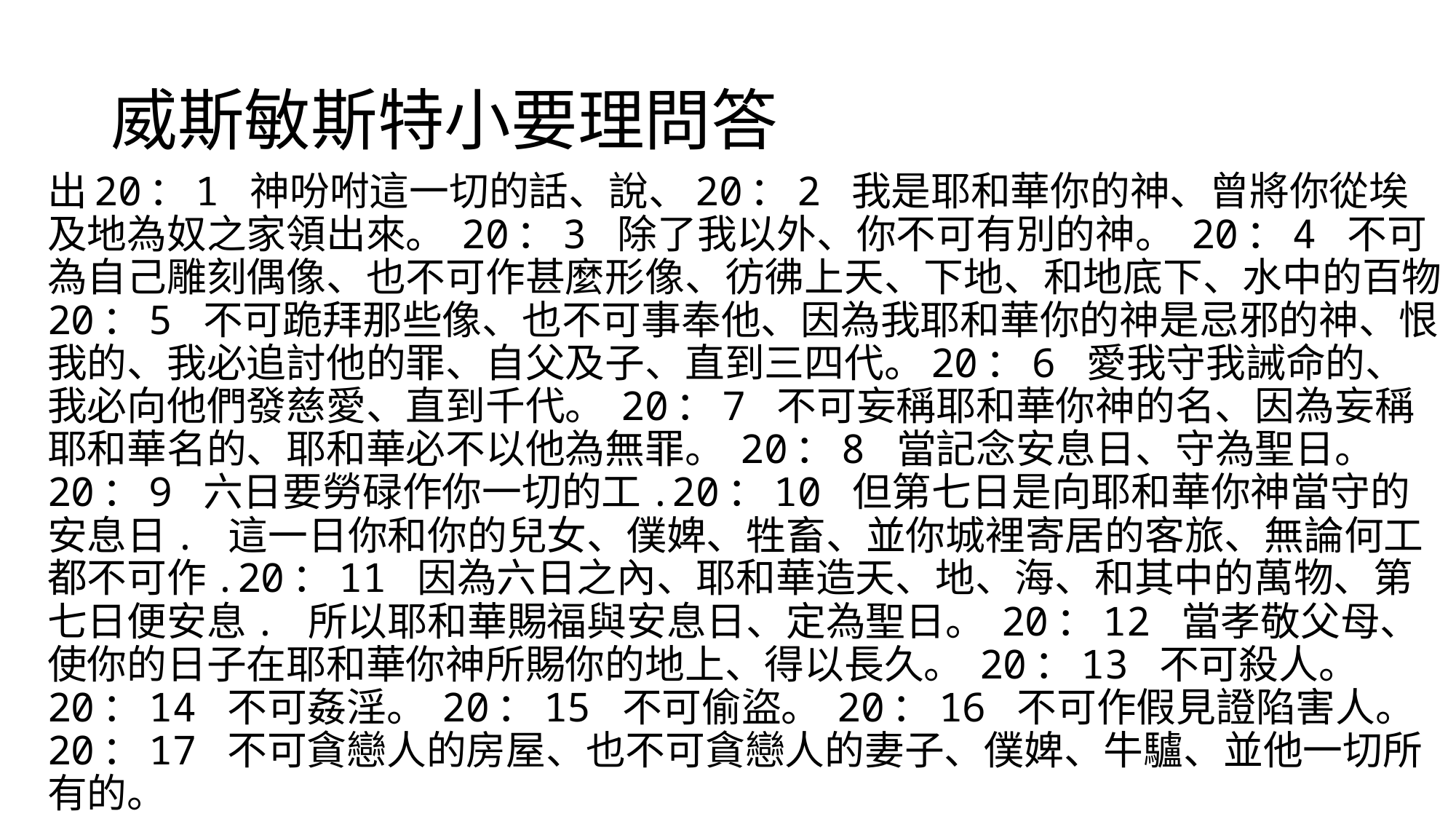

# 威斯敏斯特小要理問答
出20：1 神吩咐這一切的話、說、20：2 我是耶和華你的神、曾將你從埃及地為奴之家領出來。 20：3 除了我以外、你不可有別的神。 20：4 不可為自己雕刻偶像、也不可作甚麼形像、彷彿上天、下地、和地底下、水中的百物.20：5 不可跪拜那些像、也不可事奉他、因為我耶和華你的神是忌邪的神、恨我的、我必追討他的罪、自父及子、直到三四代。20：6 愛我守我誡命的、我必向他們發慈愛、直到千代。 20：7 不可妄稱耶和華你神的名、因為妄稱耶和華名的、耶和華必不以他為無罪。 20：8 當記念安息日、守為聖日。 20：9 六日要勞碌作你一切的工.20：10 但第七日是向耶和華你神當守的安息日. 這一日你和你的兒女、僕婢、牲畜、並你城裡寄居的客旅、無論何工都不可作.20：11 因為六日之內、耶和華造天、地、海、和其中的萬物、第七日便安息. 所以耶和華賜福與安息日、定為聖日。 20：12 當孝敬父母、使你的日子在耶和華你神所賜你的地上、得以長久。 20：13 不可殺人。 20：14 不可姦淫。 20：15 不可偷盜。 20：16 不可作假見證陷害人。 20：17 不可貪戀人的房屋、也不可貪戀人的妻子、僕婢、牛驢、並他一切所有的。